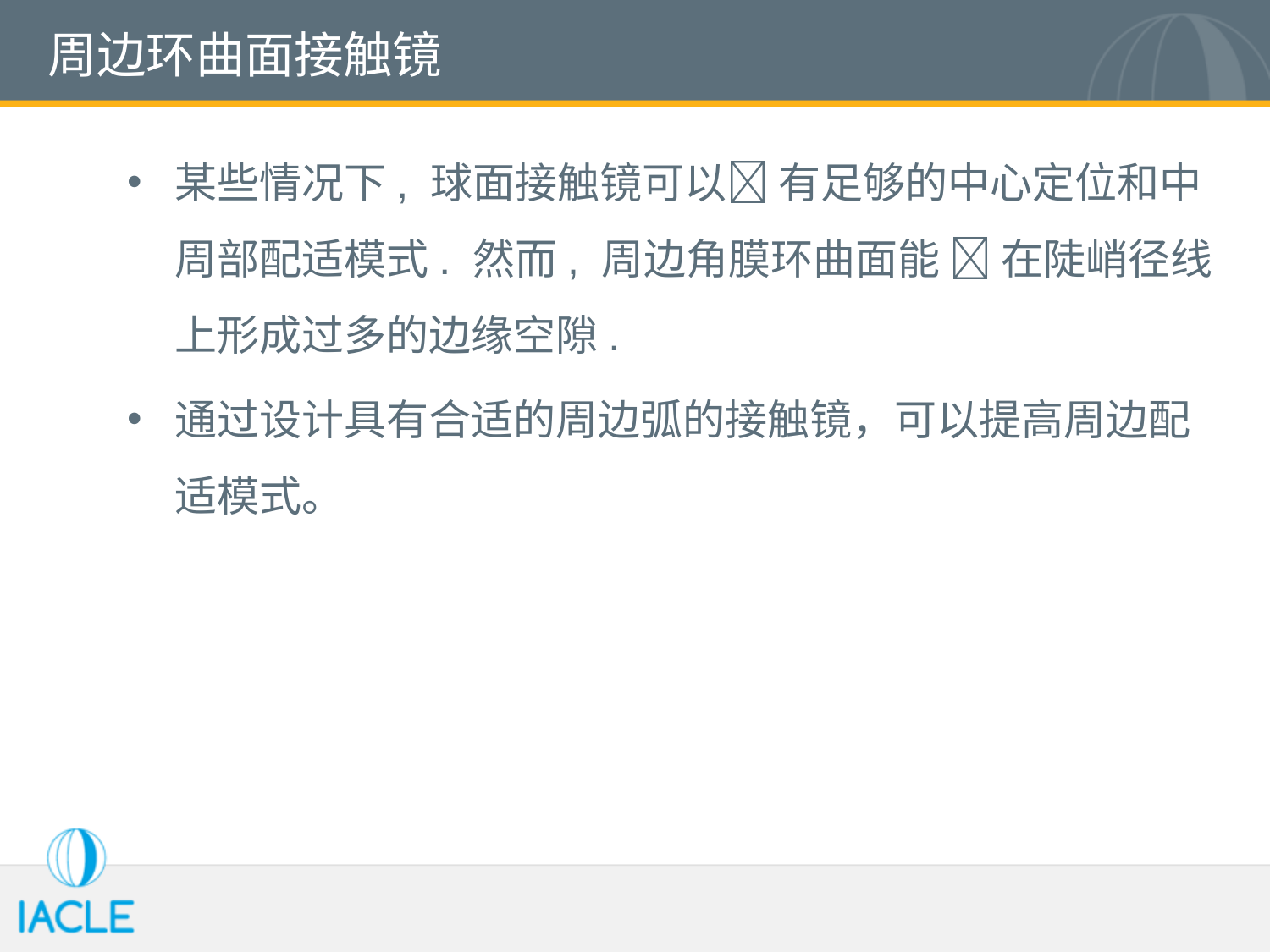

# 周边环曲面接触镜
某些情况下, 球面接触镜可以→ 有足够的中心定位和中周部配适模式. 然而, 周边角膜环曲面能 → 在陡峭径线上形成过多的边缘空隙.
通过设计具有合适的周边弧的接触镜，可以提高周边配适模式。